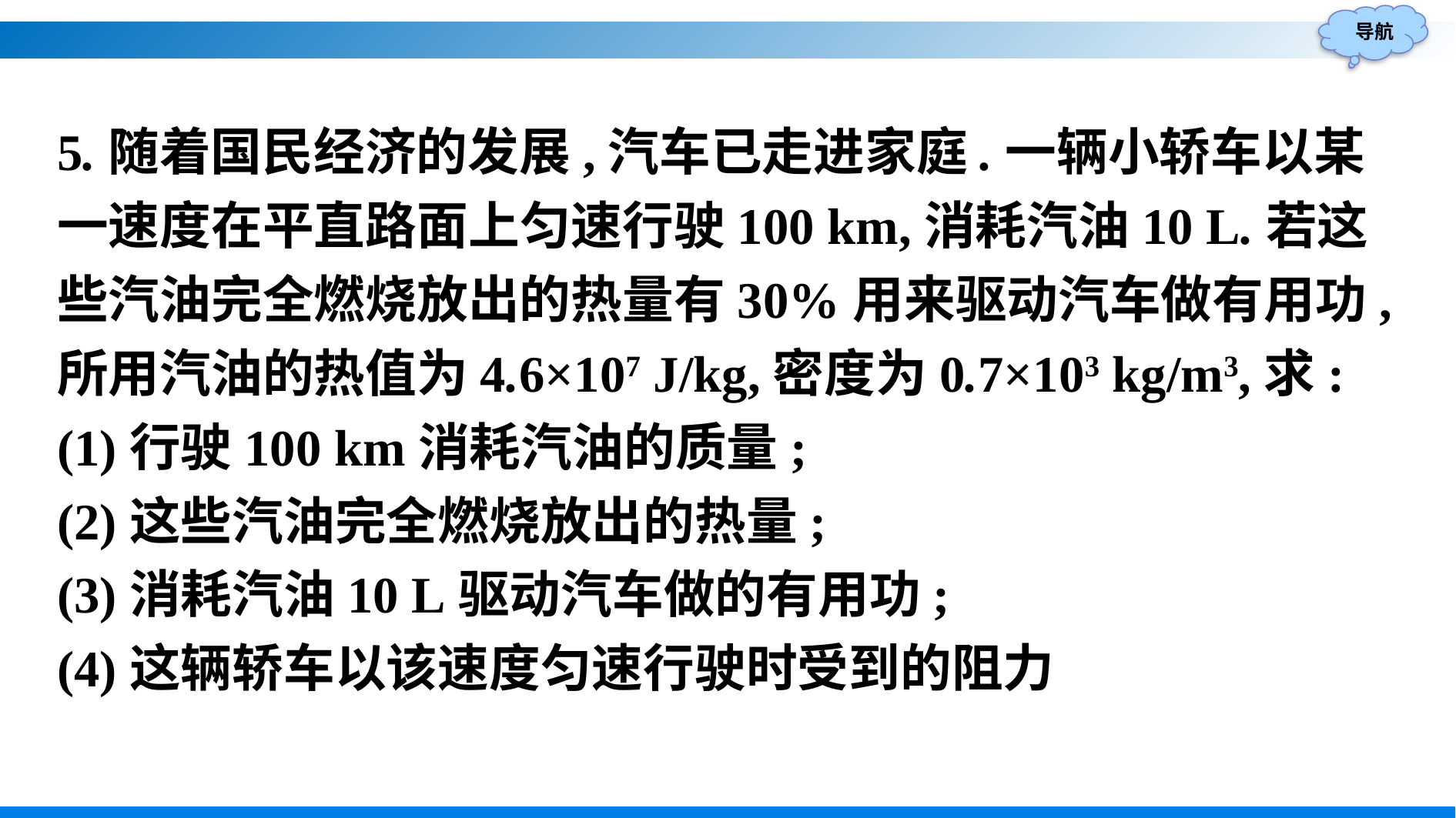

5.随着国民经济的发展,汽车已走进家庭.一辆小轿车以某一速度在平直路面上匀速行驶100 km,消耗汽油10 L.若这些汽油完全燃烧放出的热量有30%用来驱动汽车做有用功,所用汽油的热值为4.6×107 J/kg,密度为0.7×103 kg/m3,求:
(1)行驶100 km消耗汽油的质量;
(2)这些汽油完全燃烧放出的热量;
(3)消耗汽油10 L驱动汽车做的有用功;
(4)这辆轿车以该速度匀速行驶时受到的阻力